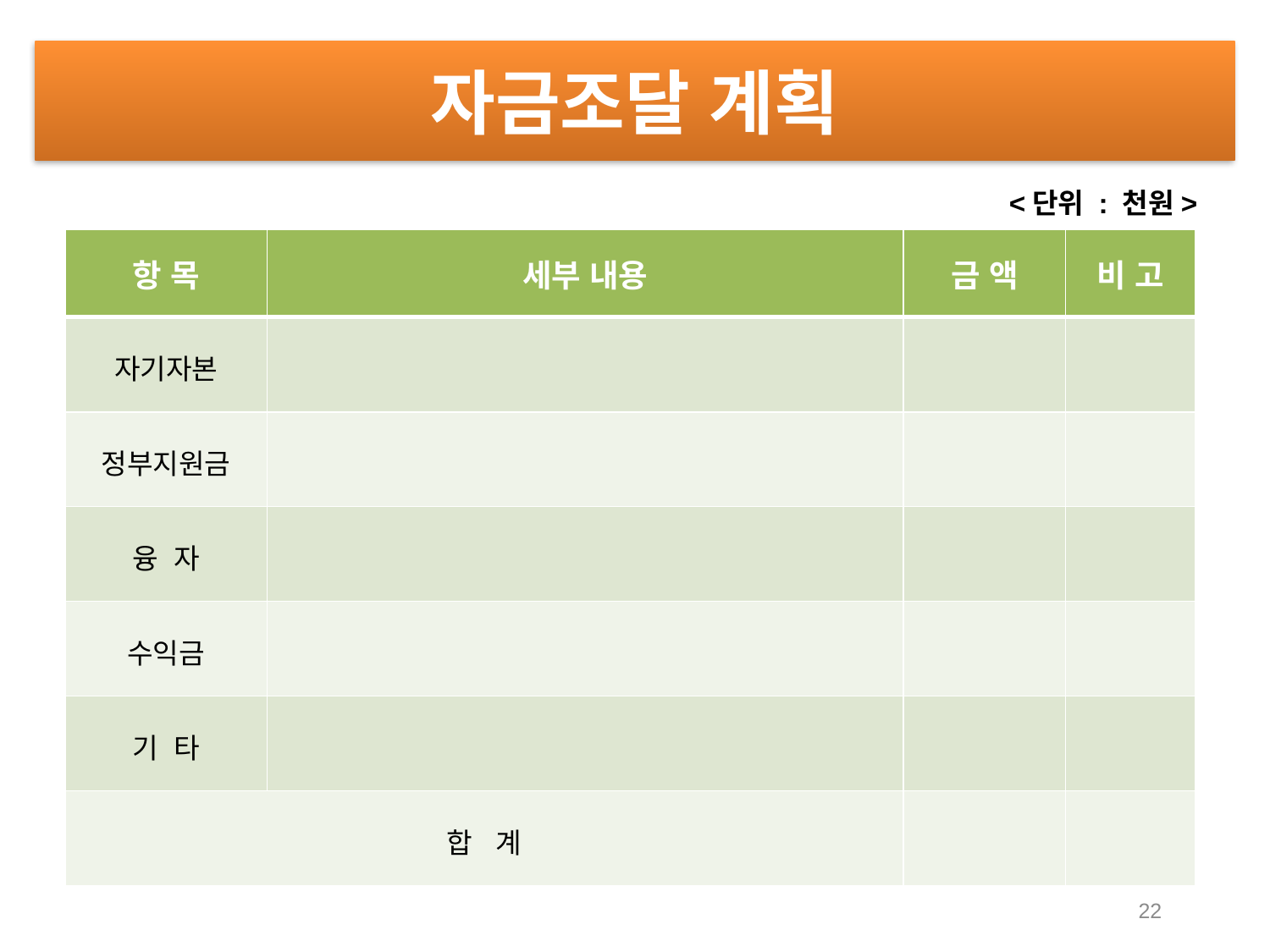

자금조달 계획
<단위 : 천원>
| 항 목 | 세부 내용 | 금 액 | 비 고 |
| --- | --- | --- | --- |
| 자기자본 |  |  |  |
| 정부지원금 |  |  |  |
| 융 자 |  |  |  |
| 수익금 |  |  |  |
| 기 타 |  |  |  |
| 합 계 |  |  |  |
22